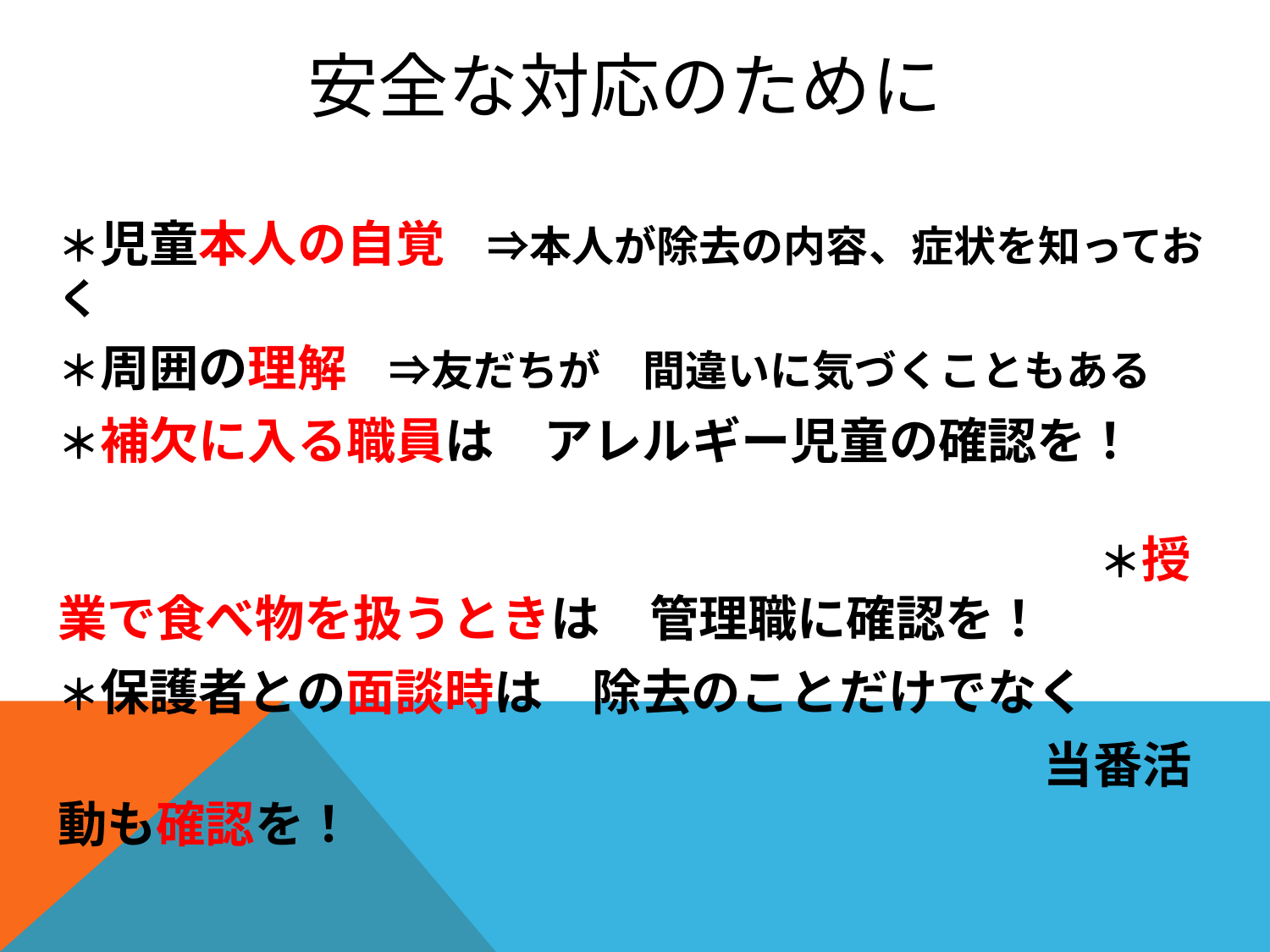

# 安全な対応のために
＊児童本人の自覚　⇒本人が除去の内容、症状を知っておく
＊周囲の理解　⇒友だちが　間違いに気づくこともある
＊補欠に入る職員は　アレルギー児童の確認を！　　　　　　　　　　　　　　　　　　　　　　　　　　　　　　　　　　　　　　　　　　　　　　　　　　　　　　　　　　＊授業で食べ物を扱うときは　管理職に確認を！
＊保護者との面談時は　除去のことだけでなく
　　　　　　　　　　　　　　　　　　　　当番活動も確認を！